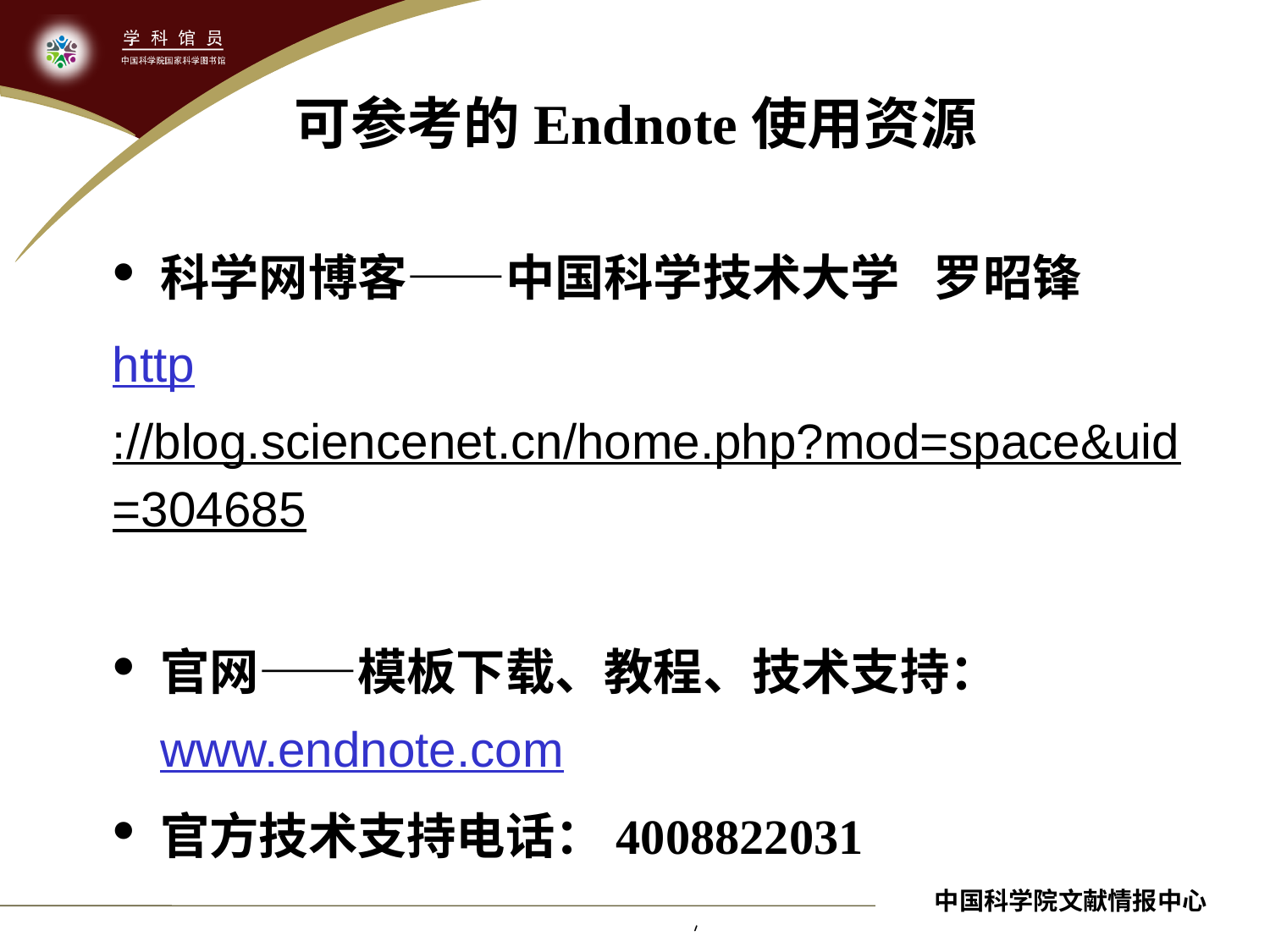

# 可参考的Endnote使用资源
科学网博客——中国科学技术大学   罗昭锋
http://blog.sciencenet.cn/home.php?mod=space&uid=304685
官网——模板下载、教程、技术支持：  www.endnote.com
官方技术支持电话：4008822031
中国科学院文献情报中心